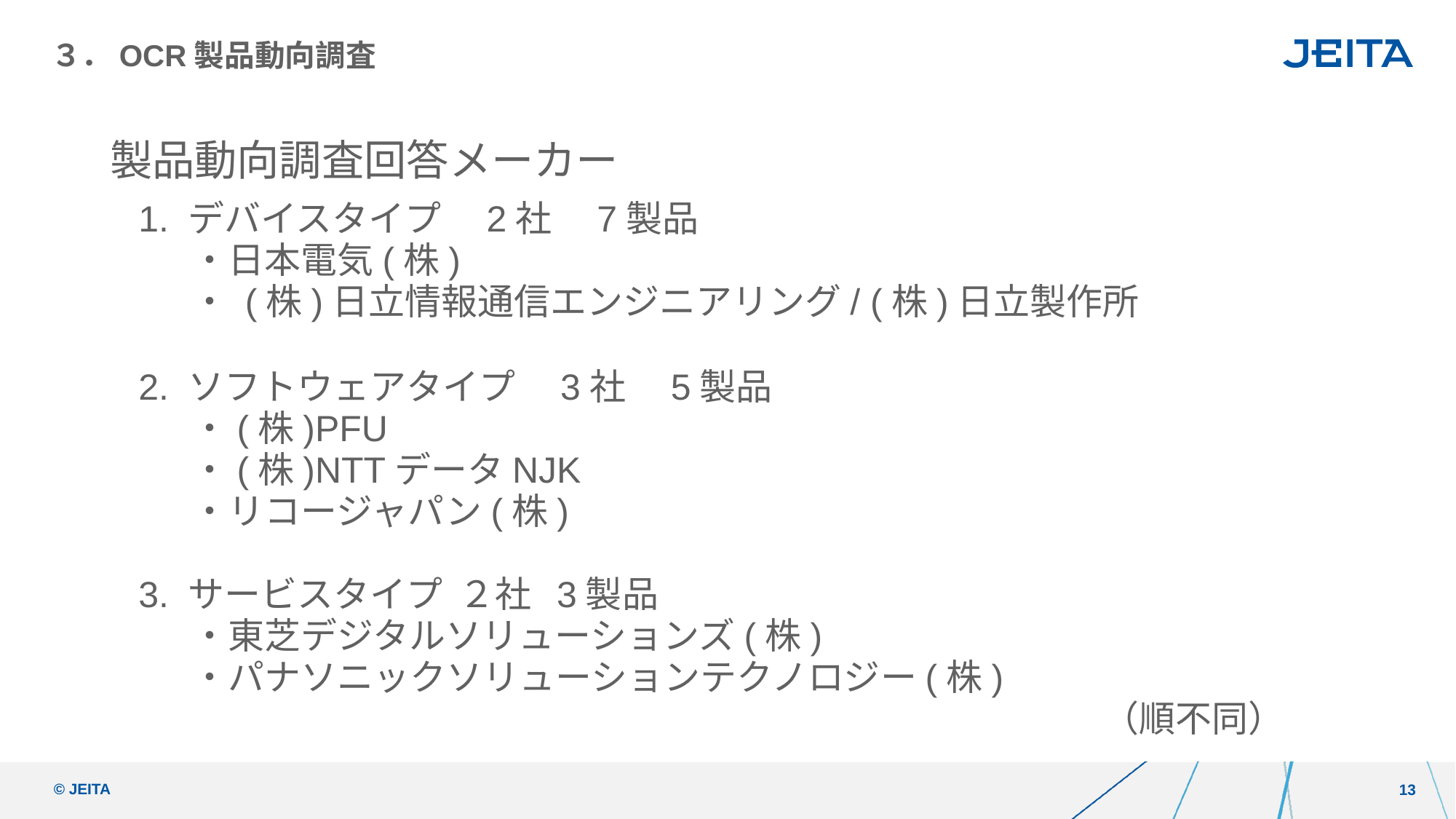

３．OCR製品動向調査
製品動向調査回答メーカー

1. デバイスタイプ　2社　7製品
・日本電気(株)
・ (株)日立情報通信エンジニアリング/ (株)日立製作所

2. ソフトウェアタイプ　3社　5製品
・(株)PFU
・(株)NTTデータNJK
・リコージャパン(株)

3. サービスタイプ  ２社  3製品
・東芝デジタルソリューションズ(株)
・パナソニックソリューションテクノロジー(株)
 　　　　　　　　　　　　　　　　　　　　　　　　         （順不同）
© JEITA